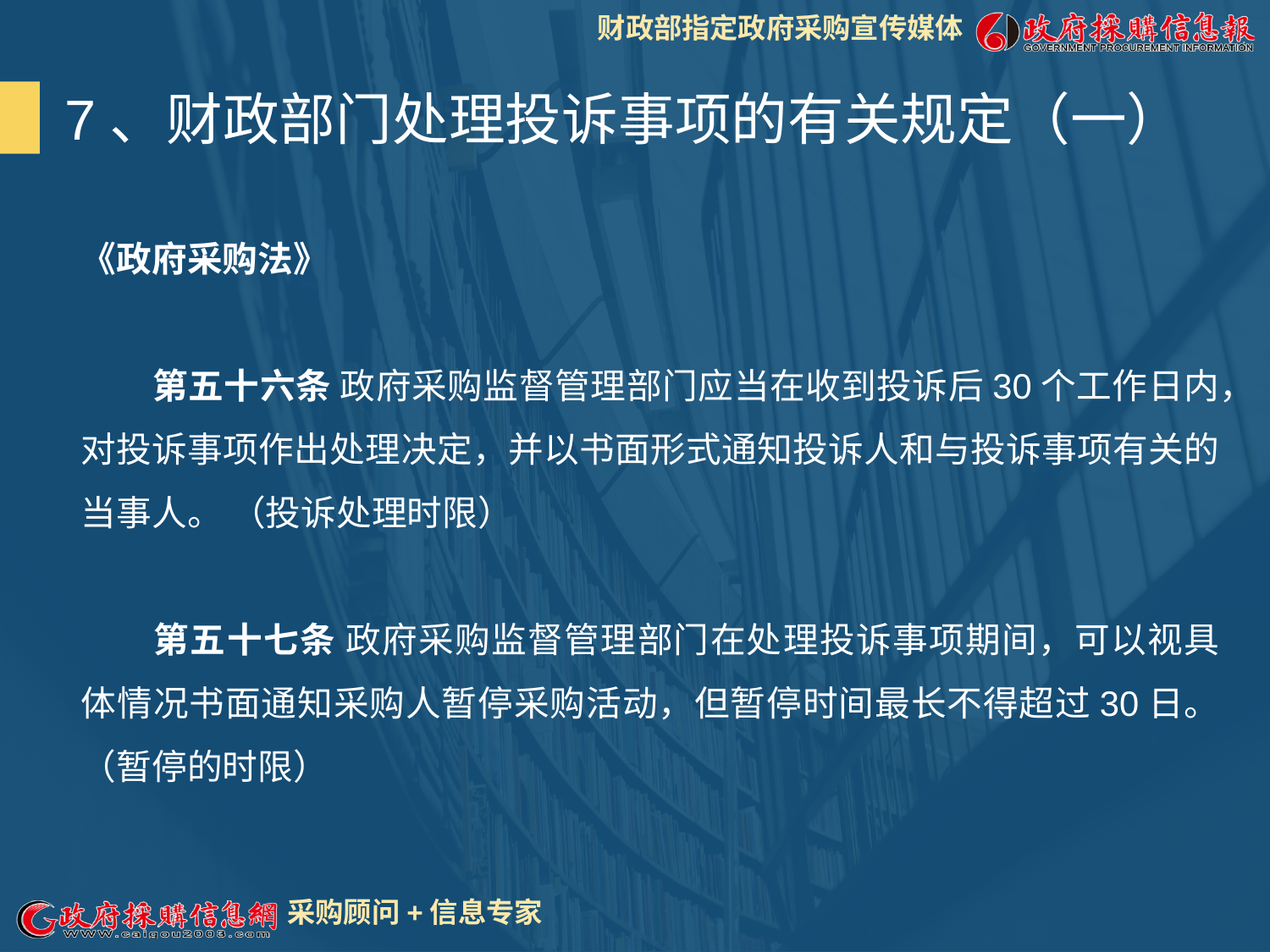

7、财政部门处理投诉事项的有关规定（一）
《政府采购法》

　　第五十六条 政府采购监督管理部门应当在收到投诉后30个工作日内，对投诉事项作出处理决定，并以书面形式通知投诉人和与投诉事项有关的当事人。 （投诉处理时限）

　　第五十七条 政府采购监督管理部门在处理投诉事项期间，可以视具体情况书面通知采购人暂停采购活动，但暂停时间最长不得超过30日。（暂停的时限）